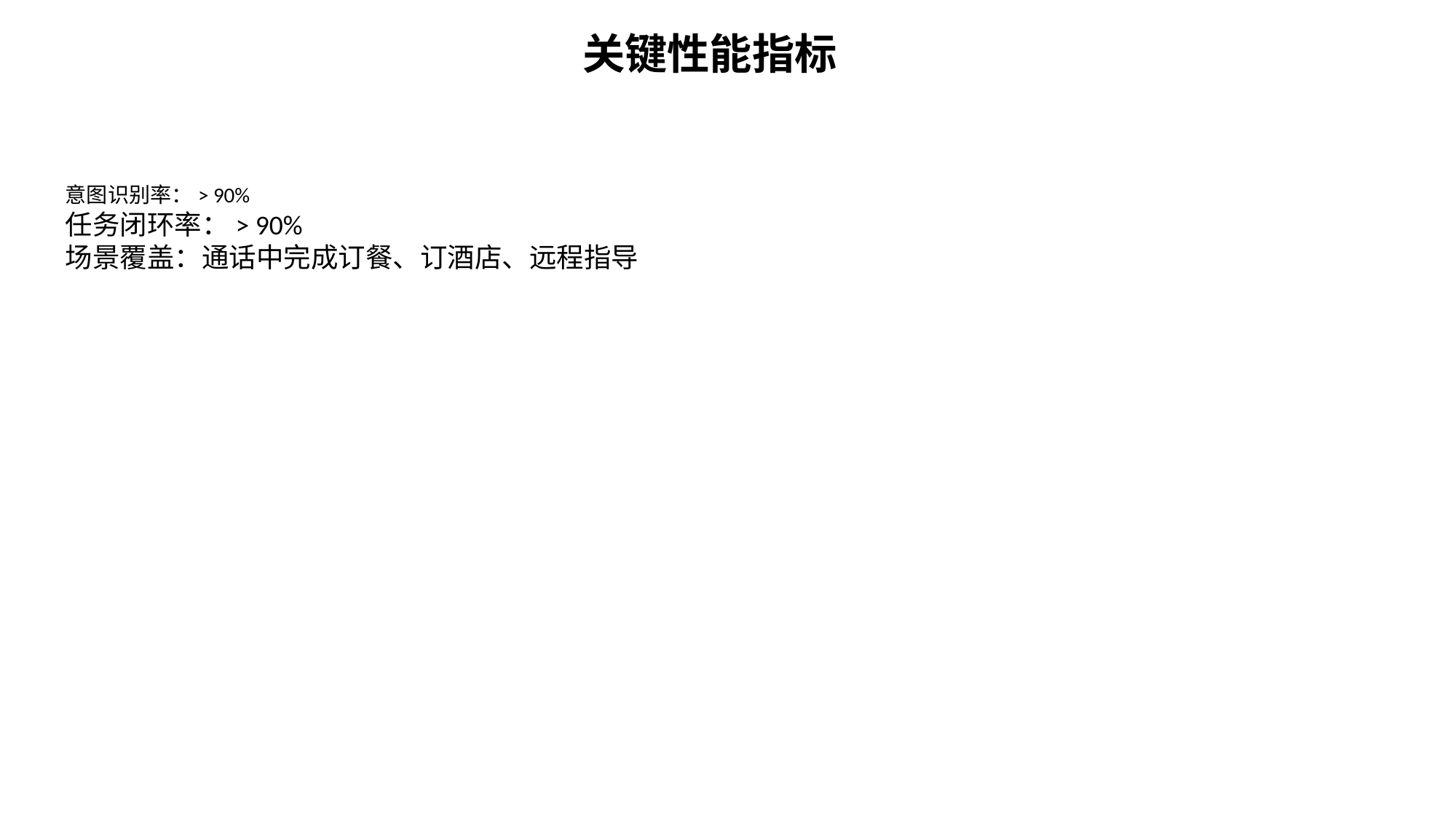

关键性能指标
意图识别率：> 90%
任务闭环率：> 90%
场景覆盖：通话中完成订餐、订酒店、远程指导